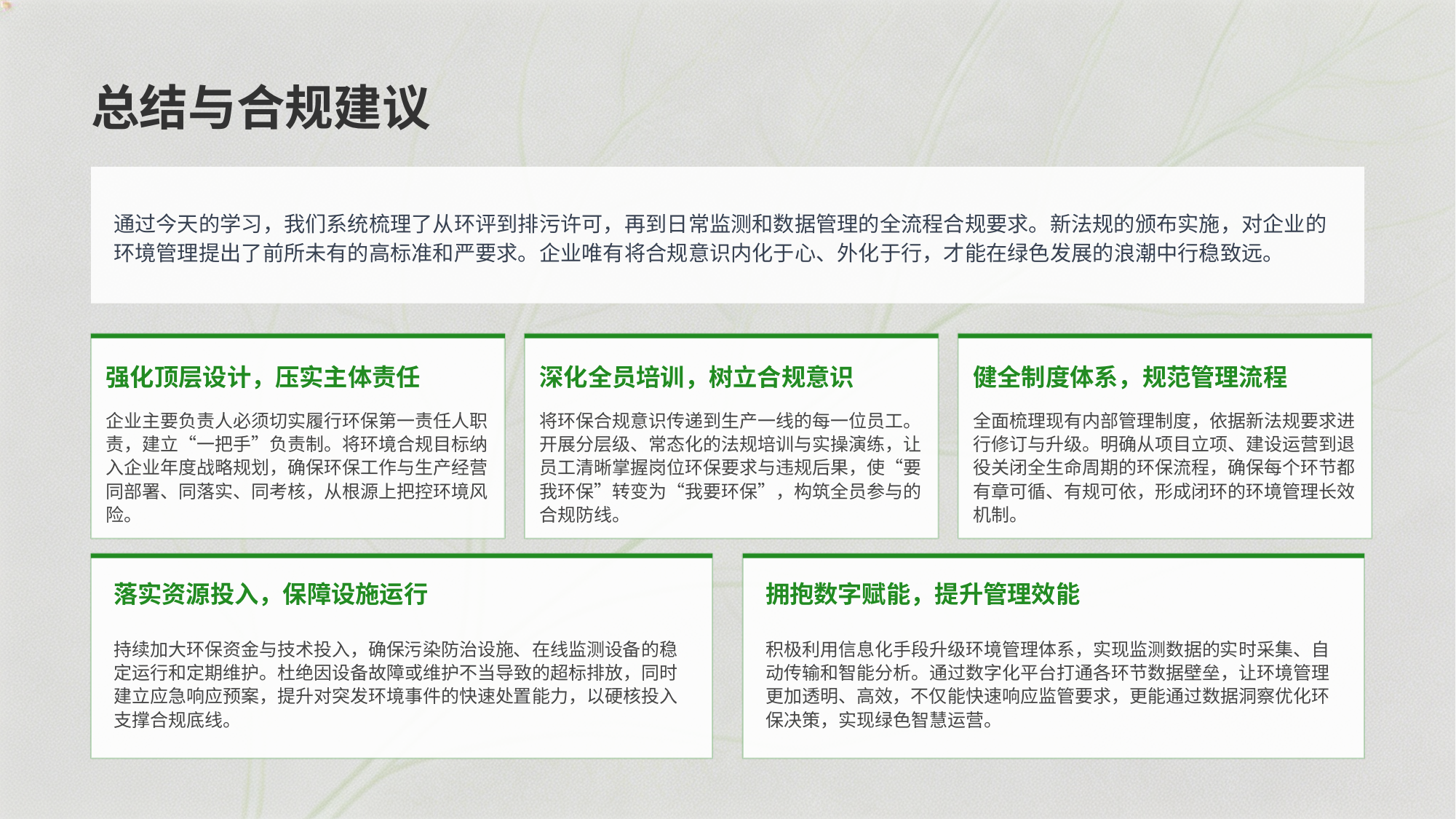

总结与合规建议

通过今天的学习，我们系统梳理了从环评到排污许可，再到日常监测和数据管理的全流程合规要求。新法规的颁布实施，对企业的环境管理提出了前所未有的高标准和严要求。企业唯有将合规意识内化于心、外化于行，才能在绿色发展的浪潮中行稳致远。

强化顶层设计，压实主体责任
深化全员培训，树立合规意识
健全制度体系，规范管理流程
企业主要负责人必须切实履行环保第一责任人职责，建立“一把手”负责制。将环境合规目标纳入企业年度战略规划，确保环保工作与生产经营同部署、同落实、同考核，从根源上把控环境风险。
将环保合规意识传递到生产一线的每一位员工。开展分层级、常态化的法规培训与实操演练，让员工清晰掌握岗位环保要求与违规后果，使“要我环保”转变为“我要环保”，构筑全员参与的合规防线。
全面梳理现有内部管理制度，依据新法规要求进行修订与升级。明确从项目立项、建设运营到退役关闭全生命周期的环保流程，确保每个环节都有章可循、有规可依，形成闭环的环境管理长效机制。

落实资源投入，保障设施运行
拥抱数字赋能，提升管理效能
持续加大环保资金与技术投入，确保污染防治设施、在线监测设备的稳定运行和定期维护。杜绝因设备故障或维护不当导致的超标排放，同时建立应急响应预案，提升对突发环境事件的快速处置能力，以硬核投入支撑合规底线。
积极利用信息化手段升级环境管理体系，实现监测数据的实时采集、自动传输和智能分析。通过数字化平台打通各环节数据壁垒，让环境管理更加透明、高效，不仅能快速响应监管要求，更能通过数据洞察优化环保决策，实现绿色智慧运营。